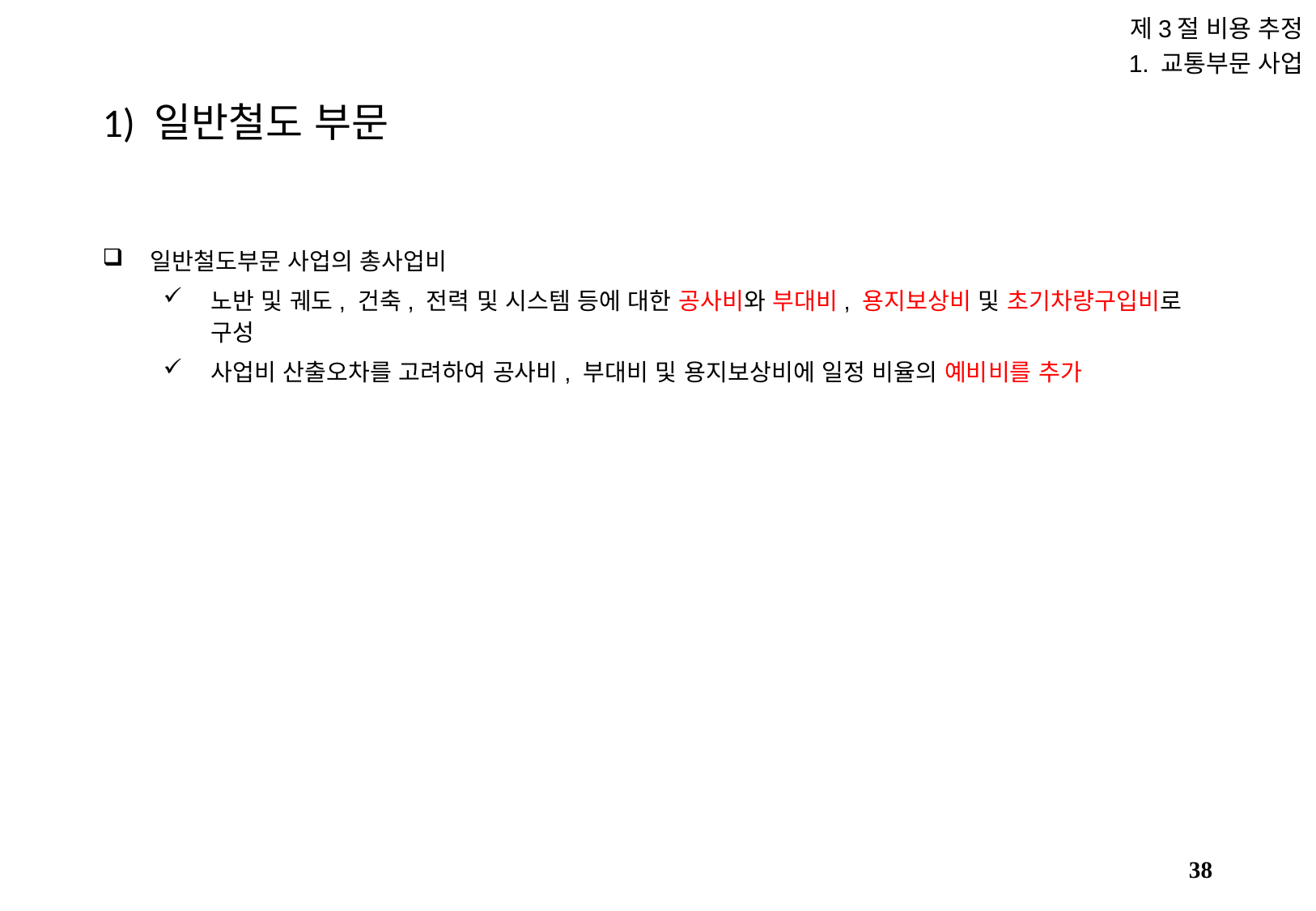

제3절 비용 추정
1. 교통부문 사업
# 1) 일반철도 부문
일반철도부문 사업의 총사업비
노반 및 궤도, 건축, 전력 및 시스템 등에 대한 공사비와 부대비, 용지보상비 및 초기차량구입비로 구성
사업비 산출오차를 고려하여 공사비, 부대비 및 용지보상비에 일정 비율의 예비비를 추가
38